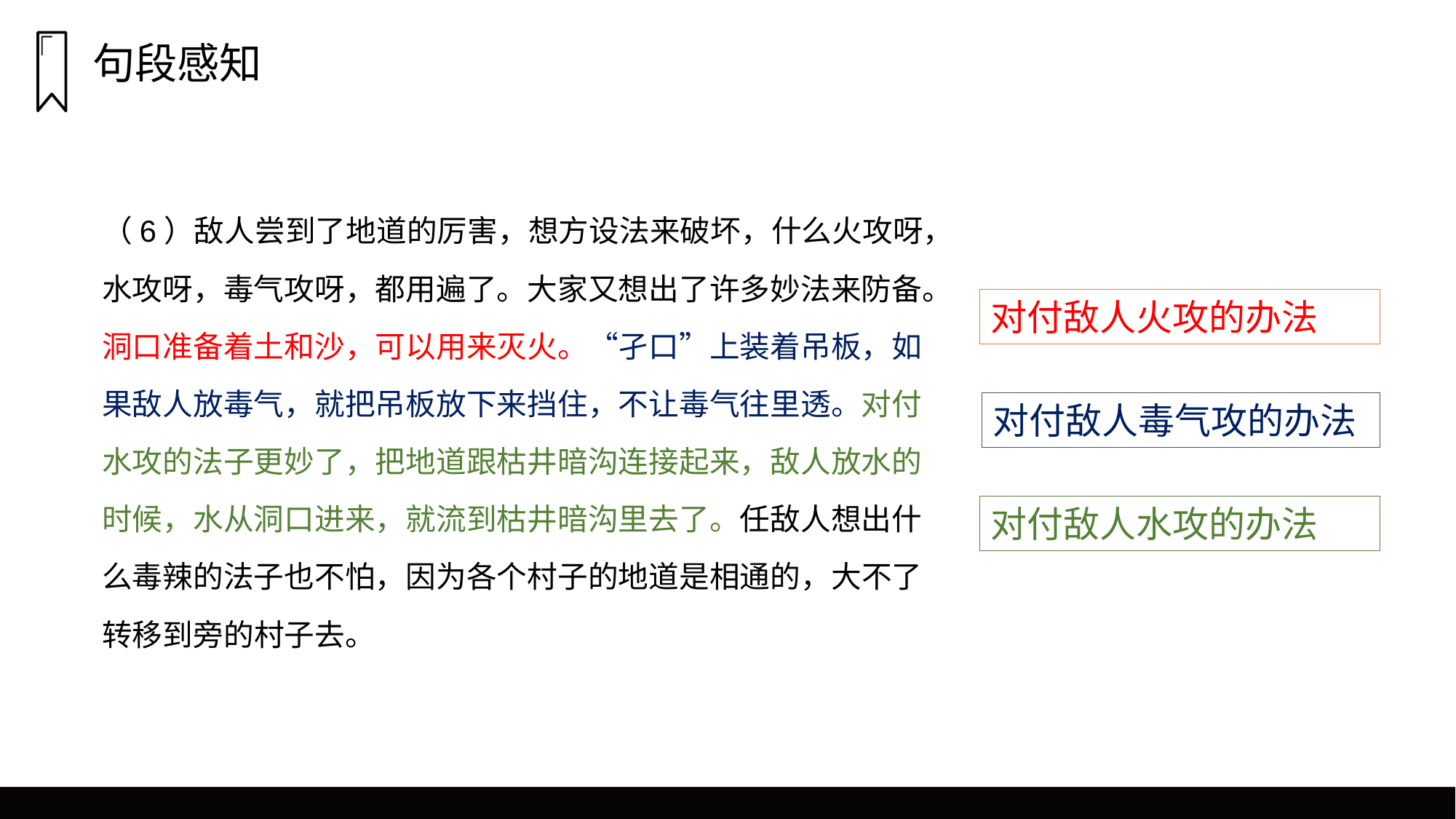

句段感知
（6）敌人尝到了地道的厉害，想方设法来破坏，什么火攻呀，水攻呀，毒气攻呀，都用遍了。大家又想出了许多妙法来防备。洞口准备着土和沙，可以用来灭火。“孑口”上装着吊板，如果敌人放毒气，就把吊板放下来挡住，不让毒气往里透。对付水攻的法子更妙了，把地道跟枯井暗沟连接起来，敌人放水的时候，水从洞口进来，就流到枯井暗沟里去了。任敌人想出什么毒辣的法子也不怕，因为各个村子的地道是相通的，大不了转移到旁的村子去。
对付敌人火攻的办法
对付敌人毒气攻的办法
对付敌人水攻的办法